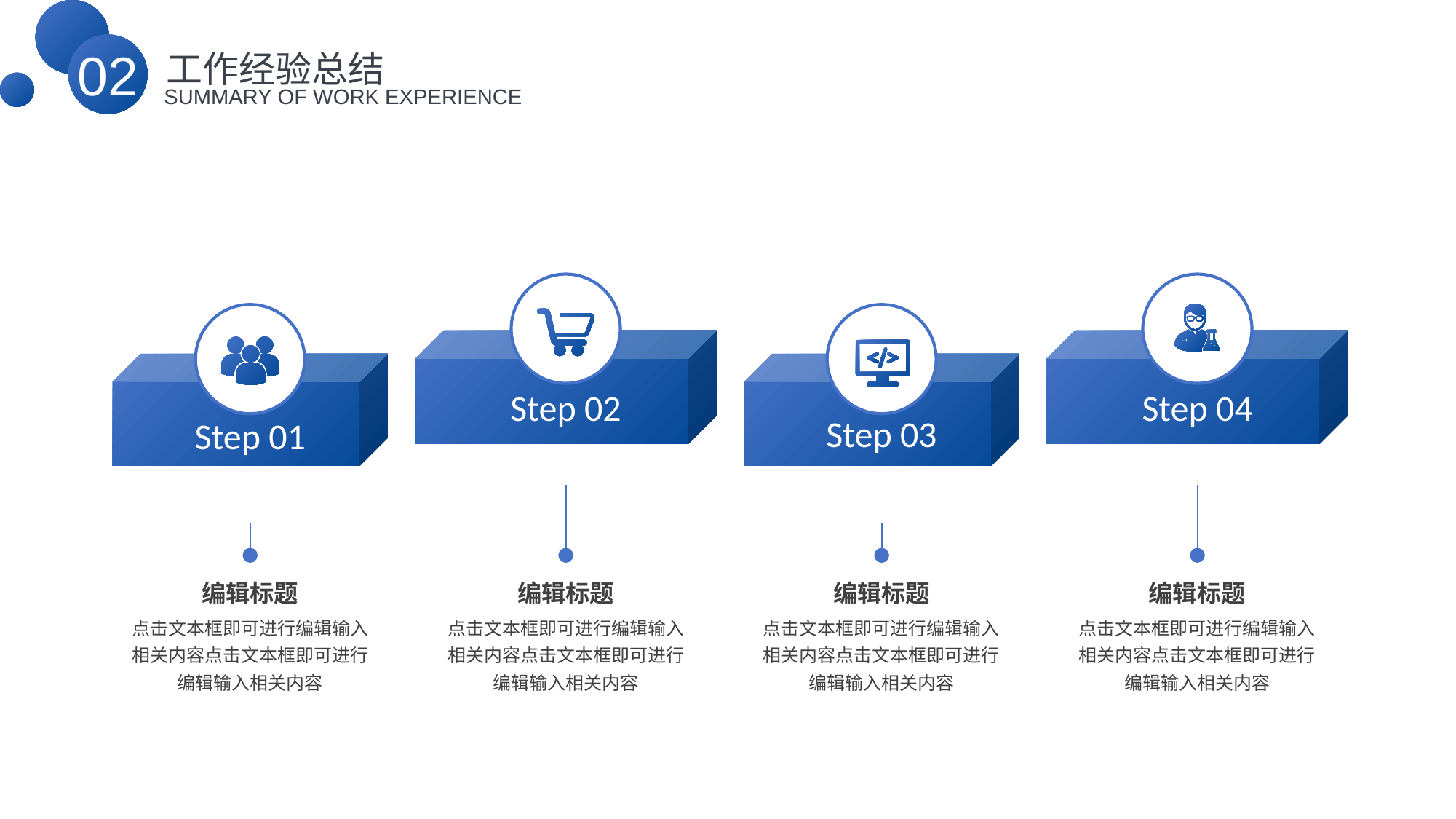

工作经验总结

02

 SUMMARY OF WORK EXPERIENCE

Step 02
Step 04
Step 03
Step 01
编辑标题
编辑标题
编辑标题
编辑标题
点击文本框即可进行编辑输入相关内容点击文本框即可进行编辑输入相关内容
点击文本框即可进行编辑输入相关内容点击文本框即可进行编辑输入相关内容
点击文本框即可进行编辑输入相关内容点击文本框即可进行编辑输入相关内容
点击文本框即可进行编辑输入相关内容点击文本框即可进行编辑输入相关内容